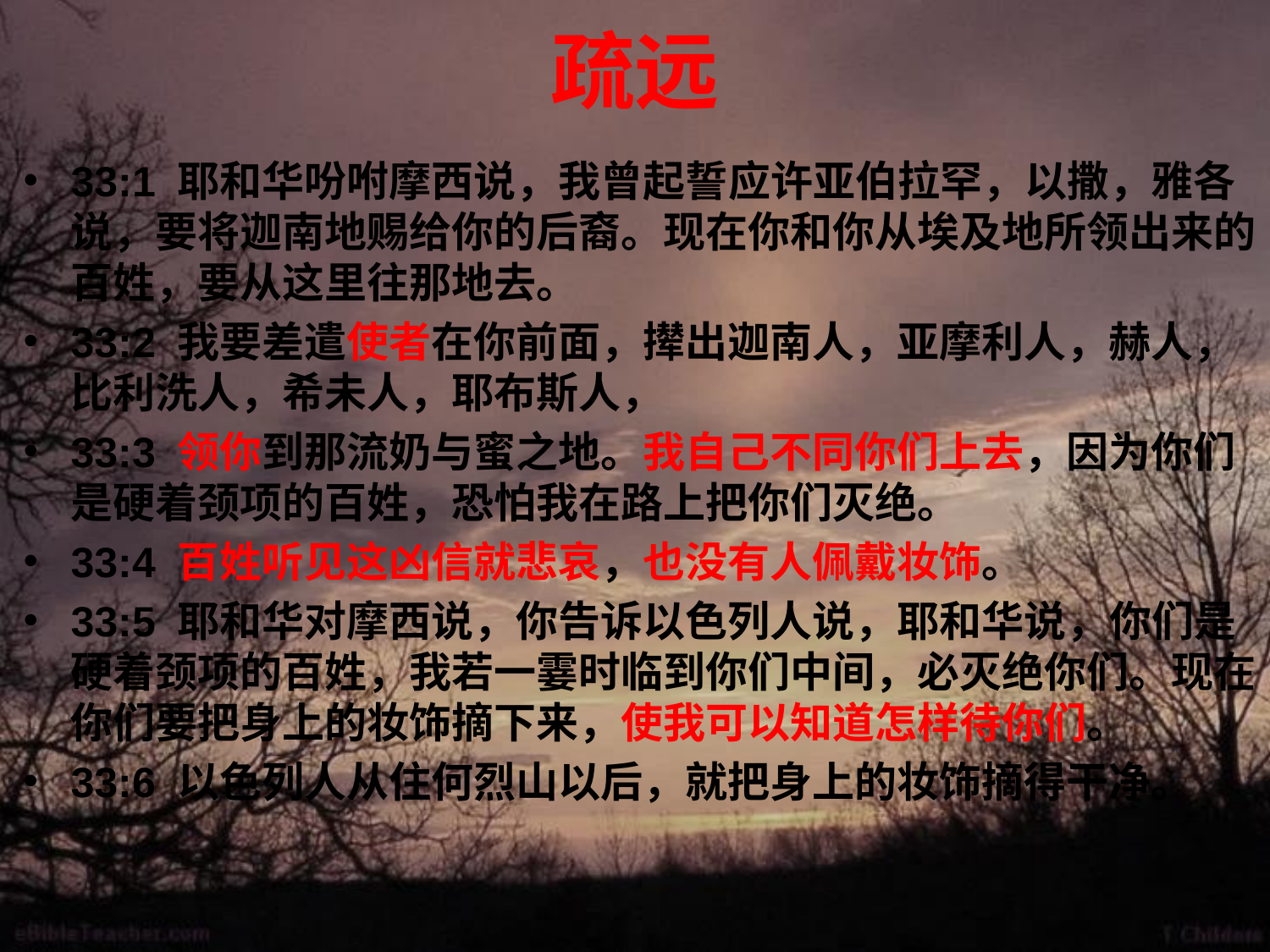

# 疏远
33:1 耶和华吩咐摩西说，我曾起誓应许亚伯拉罕，以撒，雅各说，要将迦南地赐给你的后裔。现在你和你从埃及地所领出来的百姓，要从这里往那地去。
33:2 我要差遣使者在你前面，撵出迦南人，亚摩利人，赫人，比利洗人，希未人，耶布斯人，
33:3 领你到那流奶与蜜之地。我自己不同你们上去，因为你们是硬着颈项的百姓，恐怕我在路上把你们灭绝。
33:4 百姓听见这凶信就悲哀，也没有人佩戴妆饰。
33:5 耶和华对摩西说，你告诉以色列人说，耶和华说，你们是硬着颈项的百姓，我若一霎时临到你们中间，必灭绝你们。现在你们要把身上的妆饰摘下来，使我可以知道怎样待你们。
33:6 以色列人从住何烈山以后，就把身上的妆饰摘得干净。